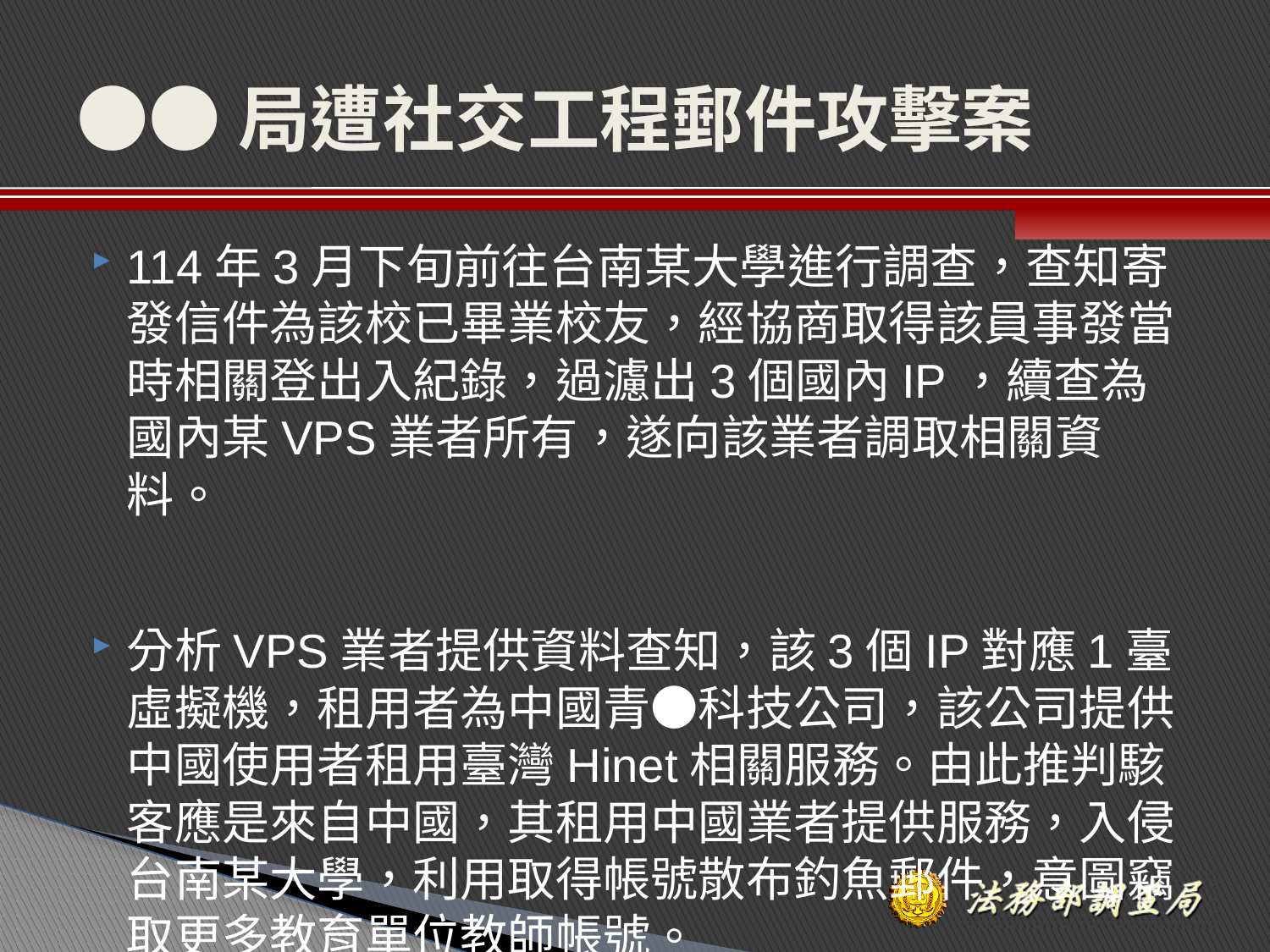

# ●●局遭社交工程郵件攻擊案
114年3月下旬前往台南某大學進行調查，查知寄發信件為該校已畢業校友，經協商取得該員事發當時相關登出入紀錄，過濾出3個國內IP，續查為國內某VPS業者所有，遂向該業者調取相關資料。

分析VPS業者提供資料查知，該3個IP對應1臺虛擬機，租用者為中國青●科技公司，該公司提供中國使用者租用臺灣Hinet相關服務。由此推判駭客應是來自中國，其租用中國業者提供服務，入侵台南某大學，利用取得帳號散布釣魚郵件，意圖竊取更多教育單位教師帳號。